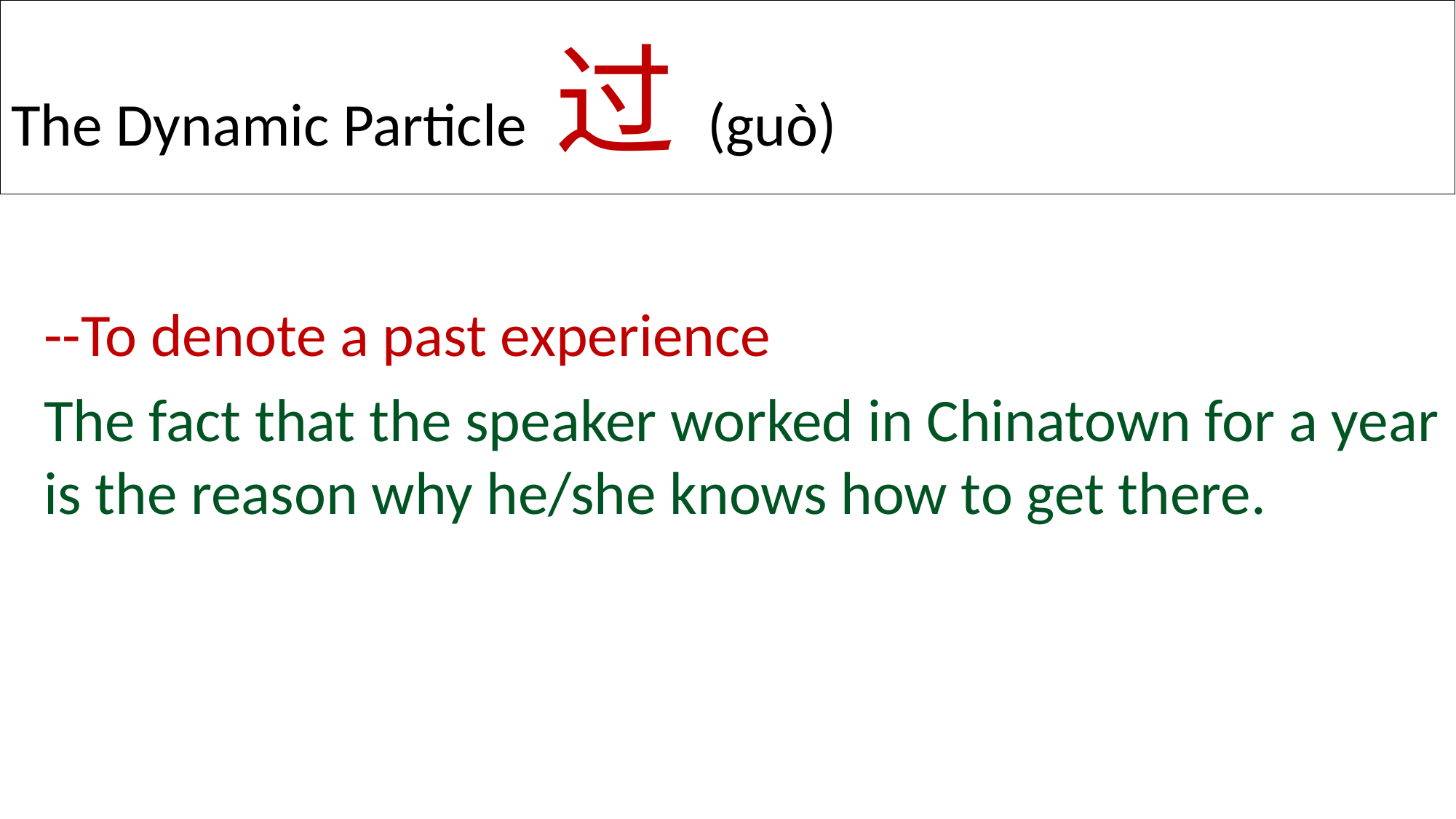

# The Dynamic Particle 过 (guò)
--To denote a past experience
The fact that the speaker worked in Chinatown for a year is the reason why he/she knows how to get there.